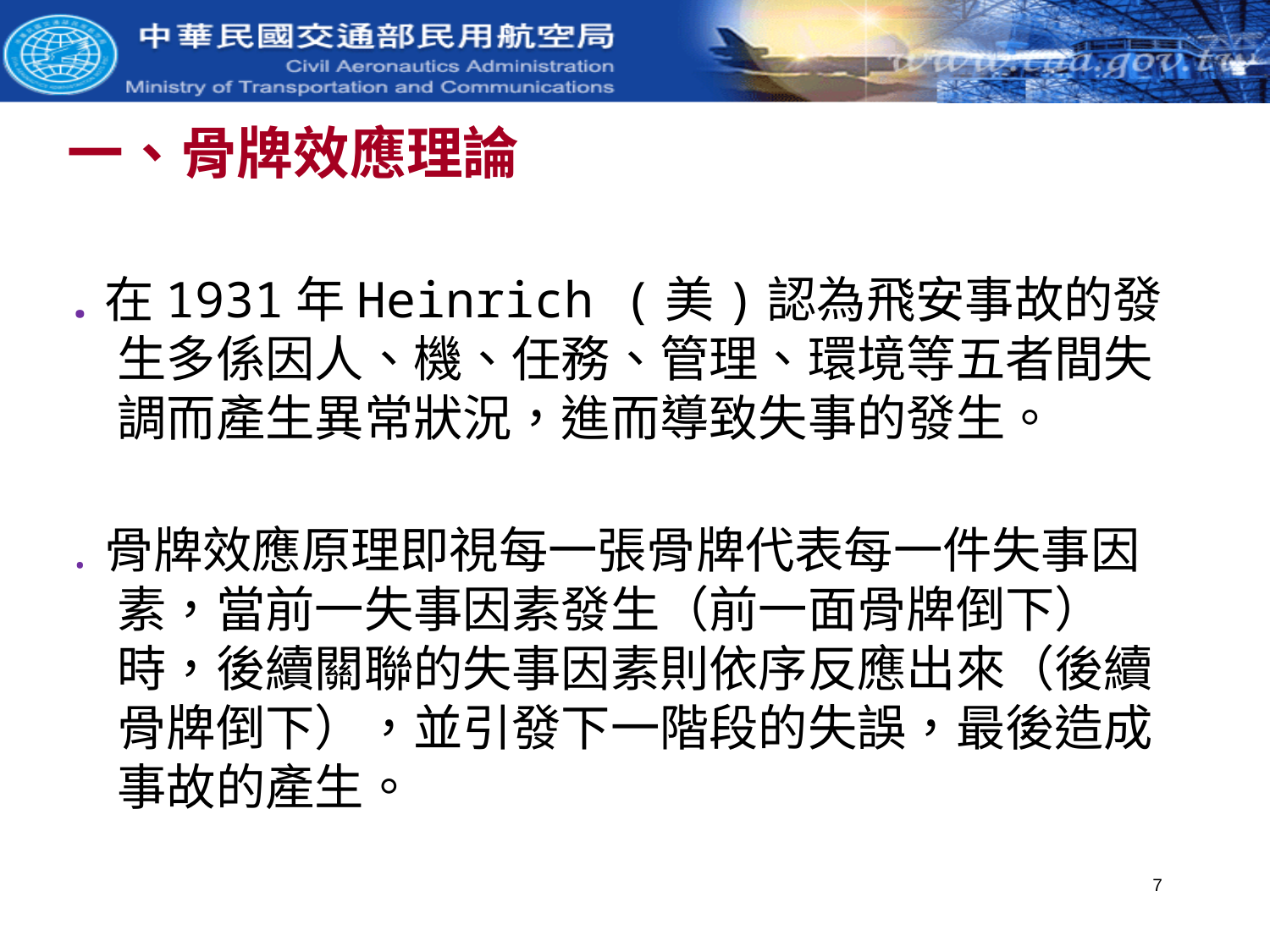

一、骨牌效應理論

․在1931年Heinrich (美)認為飛安事故的發生多係因人、機、任務、管理、環境等五者間失調而產生異常狀況，進而導致失事的發生。

․骨牌效應原理即視每一張骨牌代表每一件失事因素，當前一失事因素發生（前一面骨牌倒下）時，後續關聯的失事因素則依序反應出來（後續骨牌倒下），並引發下一階段的失誤，最後造成事故的產生。